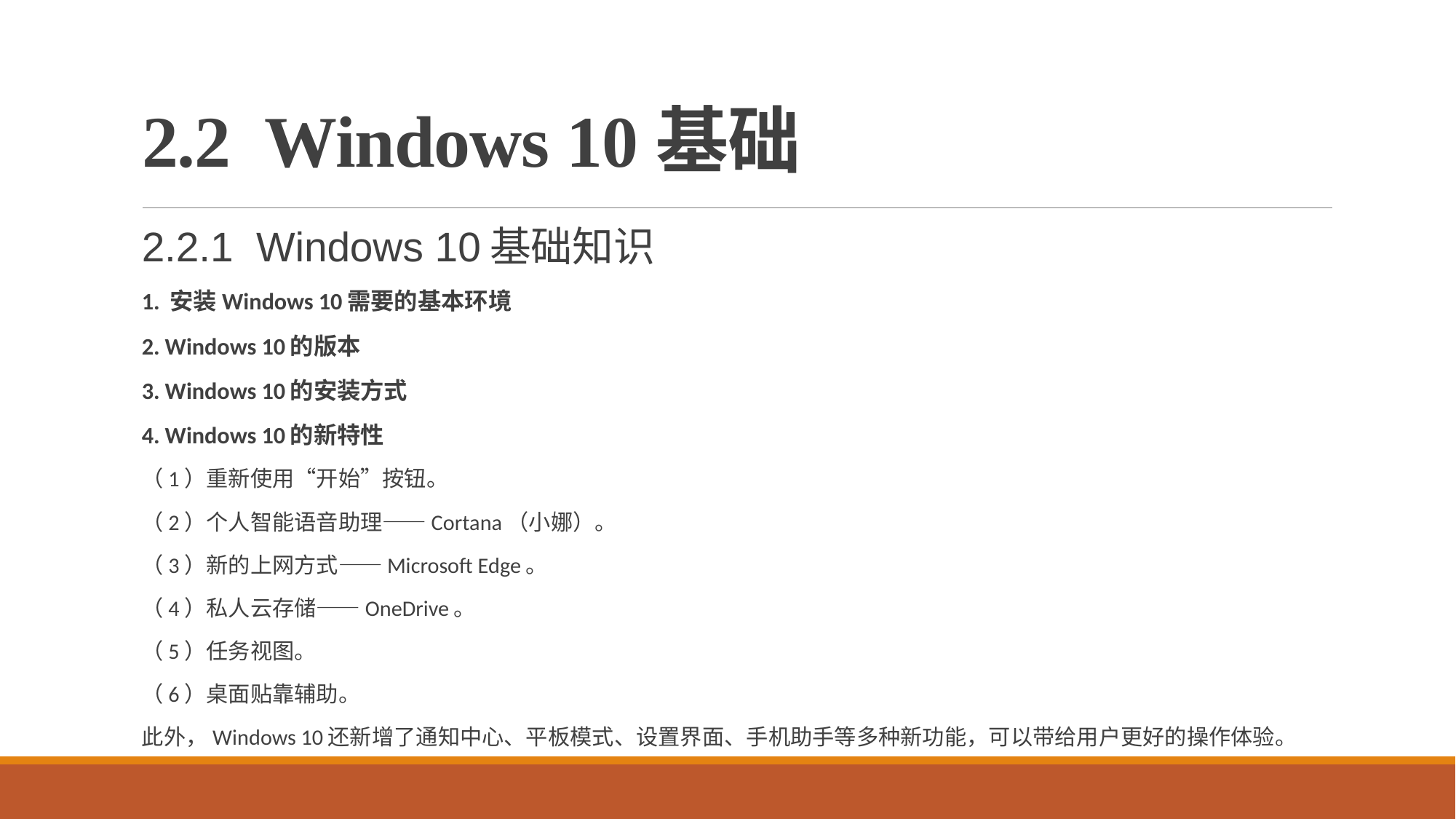

# 2.2  Windows 10基础
2.2.1  Windows 10基础知识
1. 安装Windows 10需要的基本环境
2. Windows 10的版本
3. Windows 10的安装方式
4. Windows 10的新特性
（1）重新使用“开始”按钮。
（2）个人智能语音助理——Cortana（小娜）。
（3）新的上网方式——Microsoft Edge。
（4）私人云存储——OneDrive。
（5）任务视图。
（6）桌面贴靠辅助。
此外，Windows 10还新增了通知中心、平板模式、设置界面、手机助手等多种新功能，可以带给用户更好的操作体验。